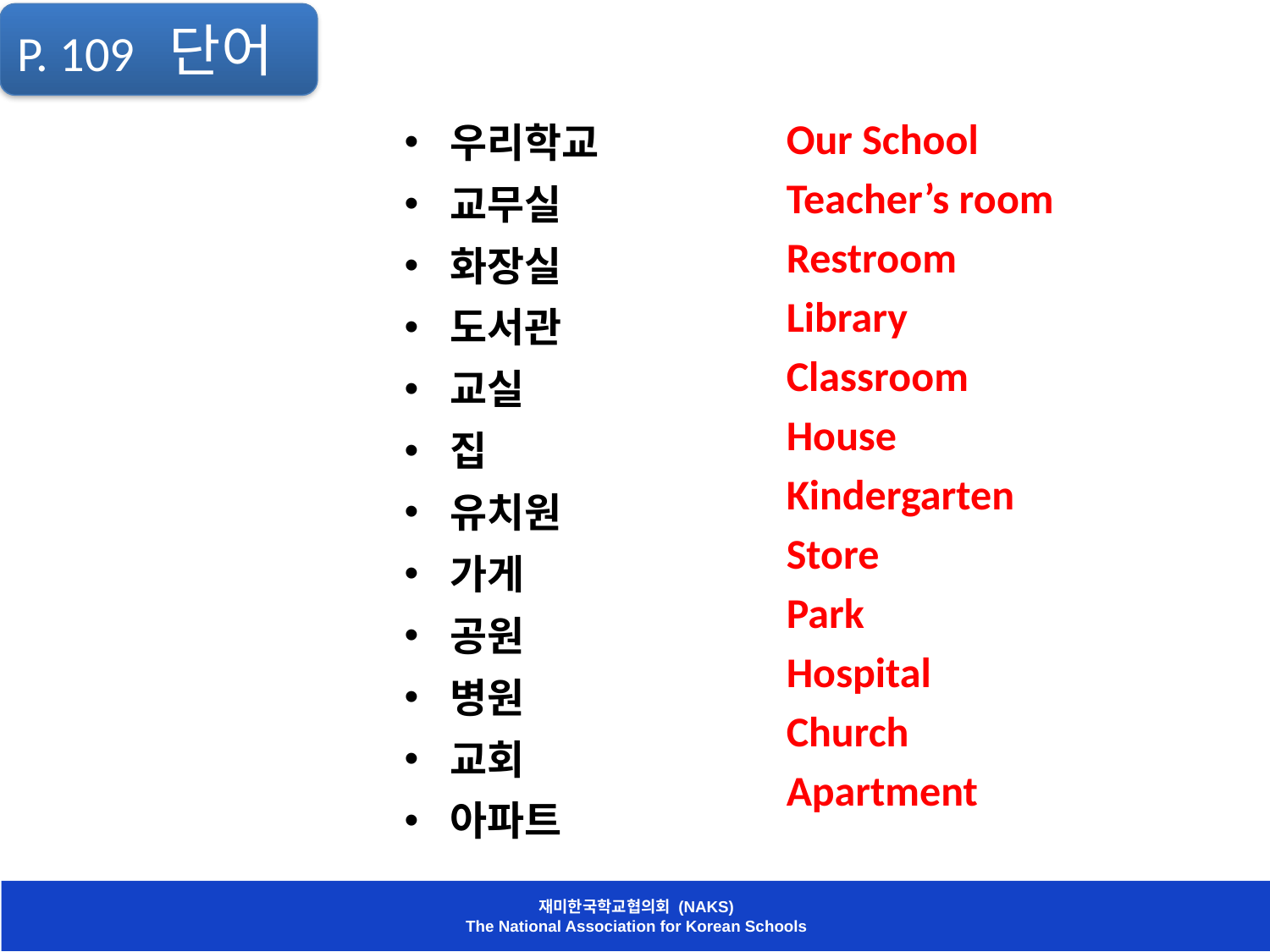

P. 109  단어
우리학교
교무실
화장실
도서관
교실
집
유치원
가게
공원
병원
교회
아파트
Our School
Teacher’s room
Restroom
Library
Classroom
House
Kindergarten
Store
Park
Hospital
Church
Apartment
재미한국학교협의회 (NAKS)
The National Association for Korean Schools